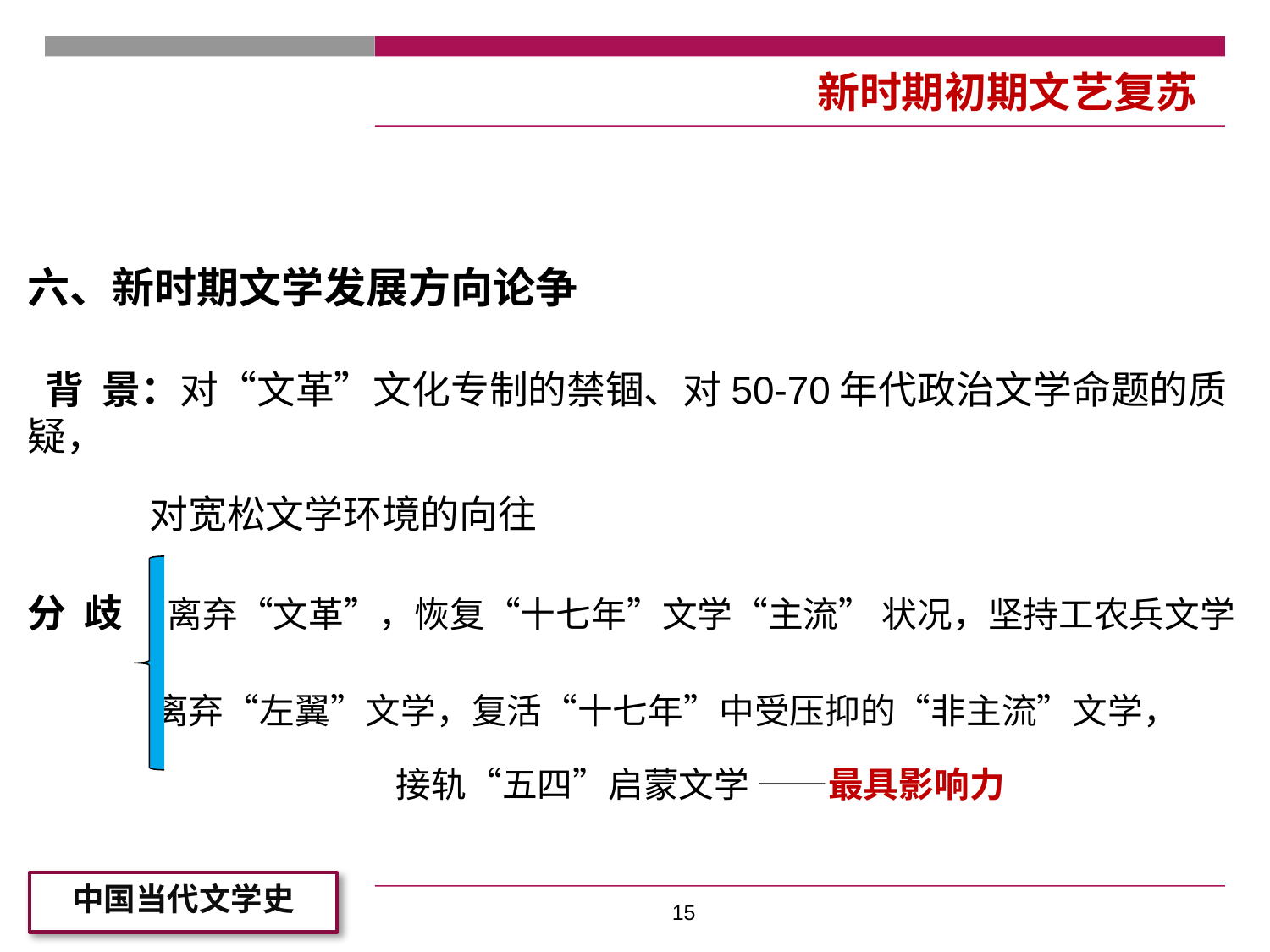

#
新时期初期文艺复苏

六、新时期文学发展方向论争
 背  景：对“文革”文化专制的禁锢、对50-70年代政治文学命题的质疑，
             对宽松文学环境的向往
分  歧     离弃“文革”，恢复“十七年”文学“主流” 状况，坚持工农兵文学
               离弃“左翼”文学，复活“十七年”中受压抑的“非主流”文学，
                                              接轨“五四”启蒙文学 ——最具影响力

15